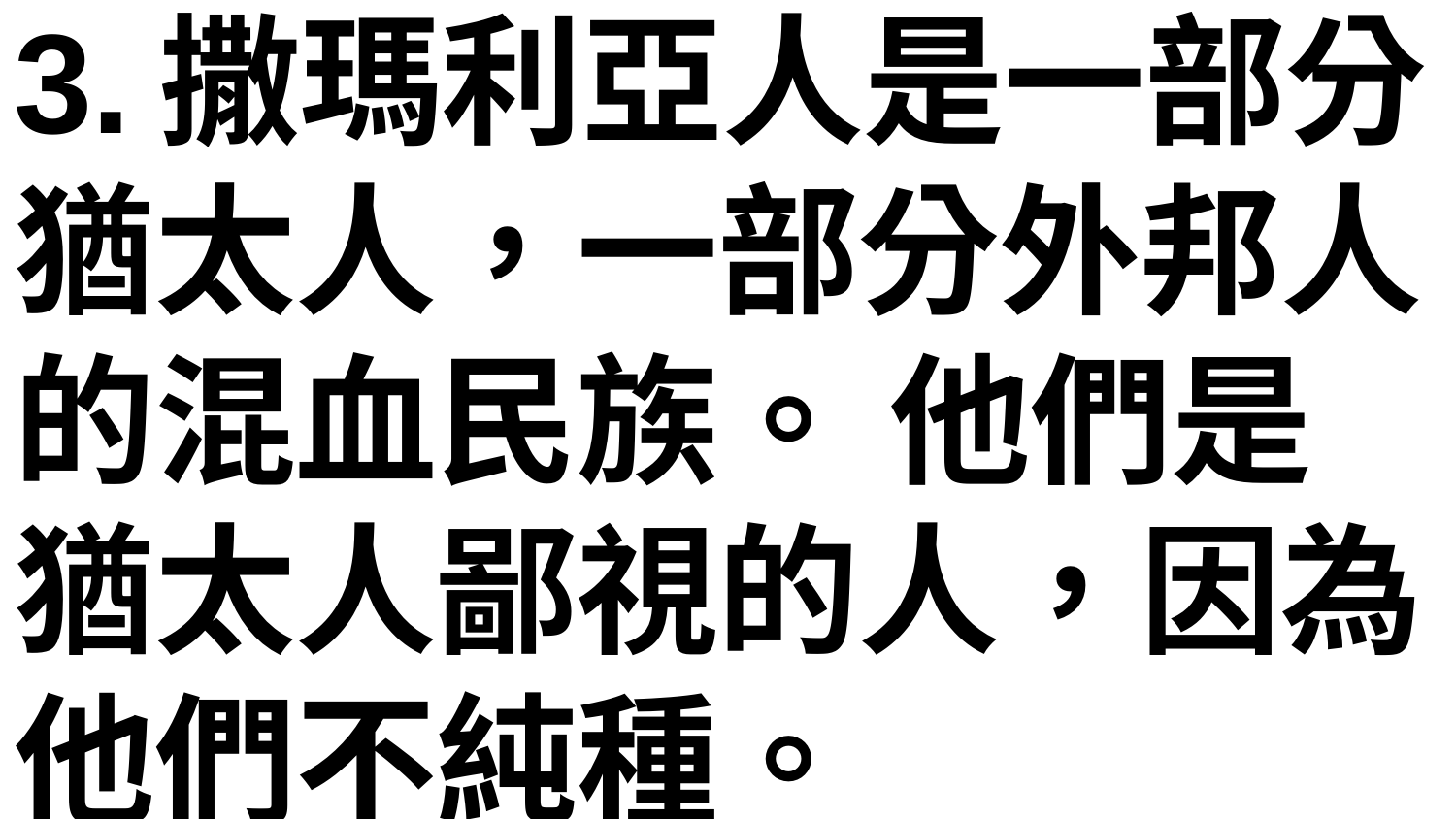

3.	撒瑪利亞人是一部分猶太人，一部分外邦人的混血民族。 他們是猶太人鄙視的人，因為他們不純種。